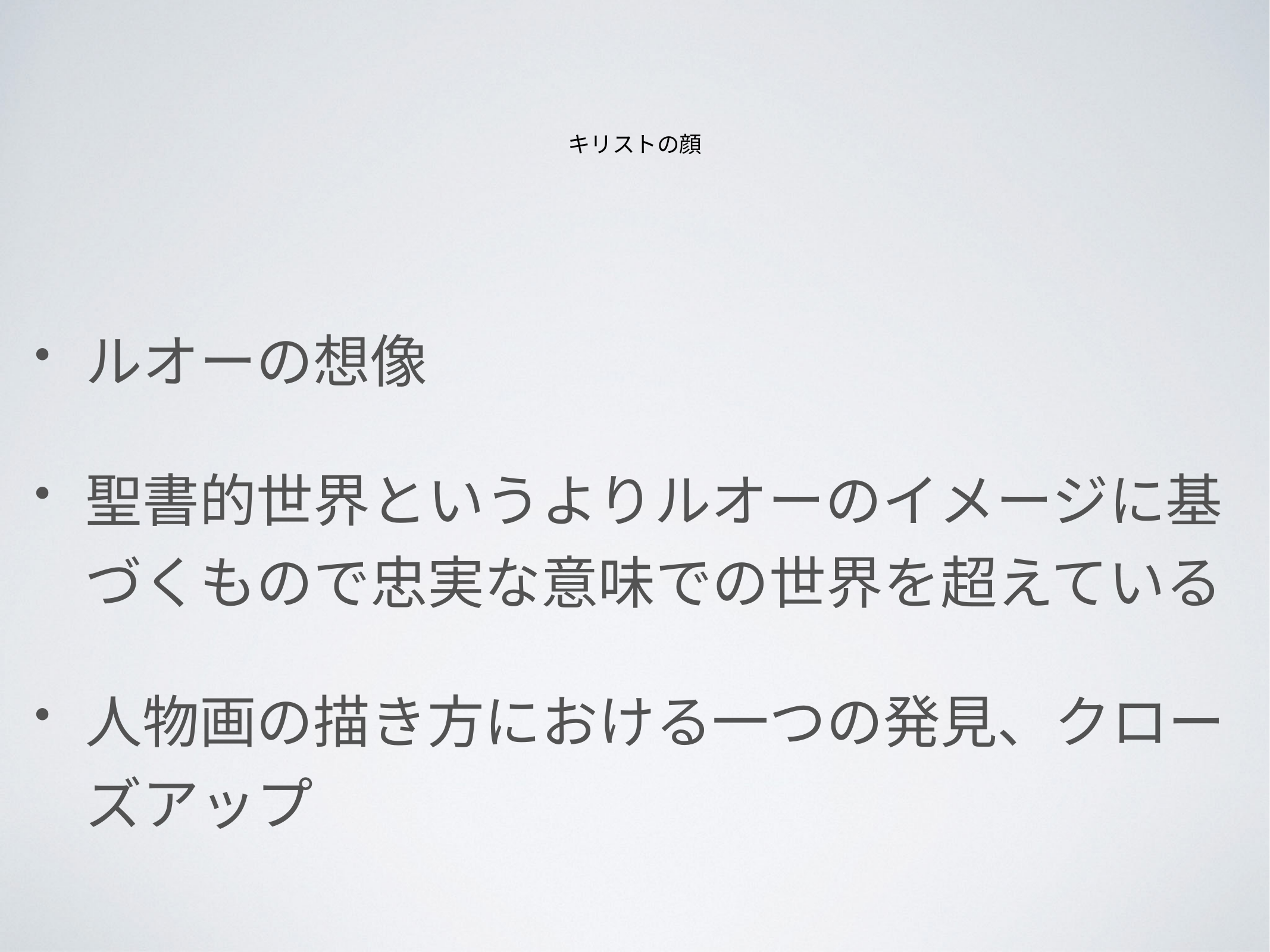

# キリストの顔
ルオーの想像
聖書的世界というよりルオーのイメージに基づくもので忠実な意味での世界を超えている
人物画の描き方における一つの発見、クローズアップ